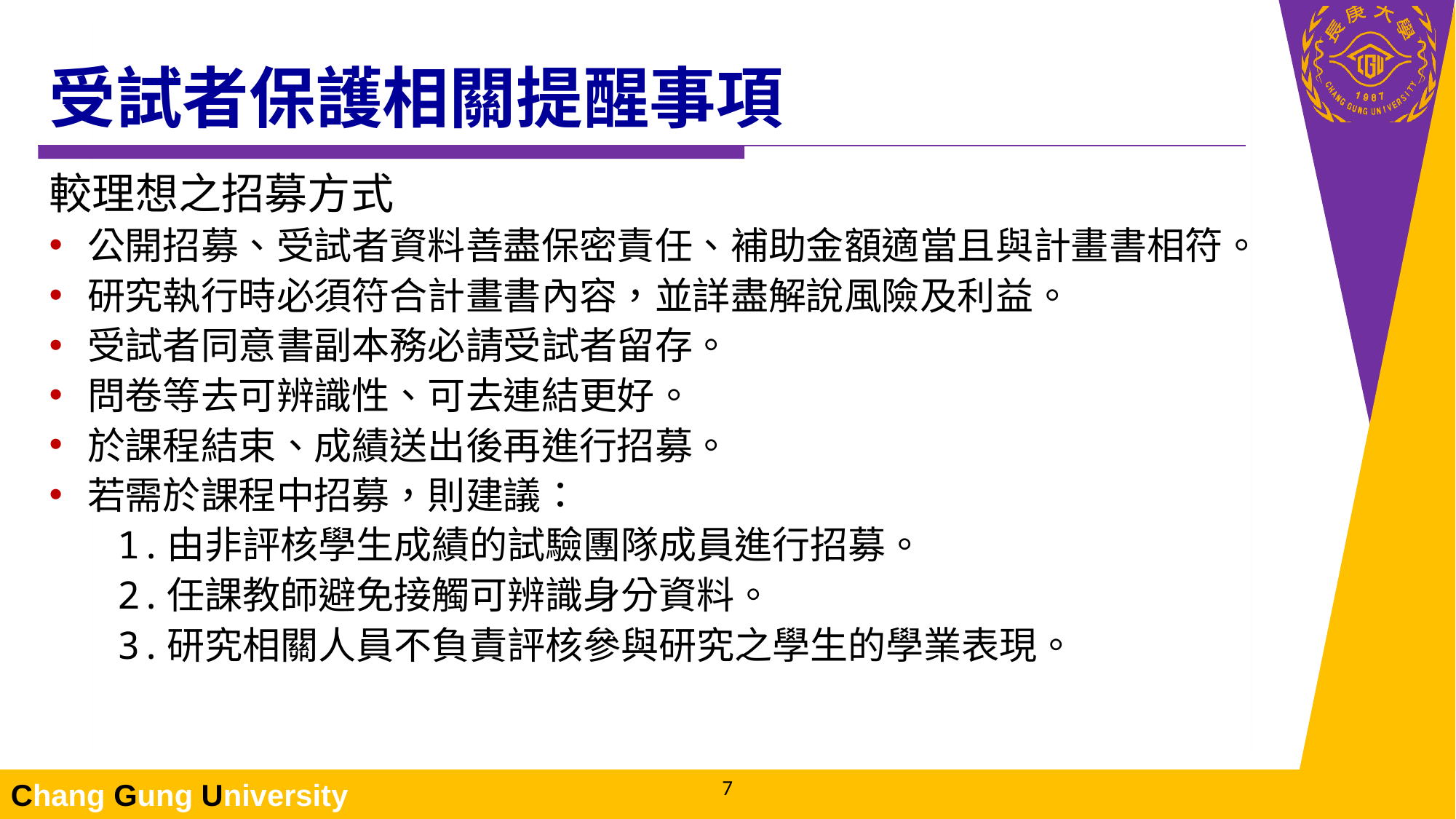

# 受試者保護相關提醒事項
較理想之招募方式
公開招募、受試者資料善盡保密責任、補助金額適當且與計畫書相符。
研究執行時必須符合計畫書內容，並詳盡解說風險及利益。
受試者同意書副本務必請受試者留存。
問卷等去可辨識性、可去連結更好。
於課程結束、成績送出後再進行招募。
若需於課程中招募，則建議：
   1.由非評核學生成績的試驗團隊成員進行招募。
   2.任課教師避免接觸可辨識身分資料。
   3.研究相關人員不負責評核參與研究之學生的學業表現。

7